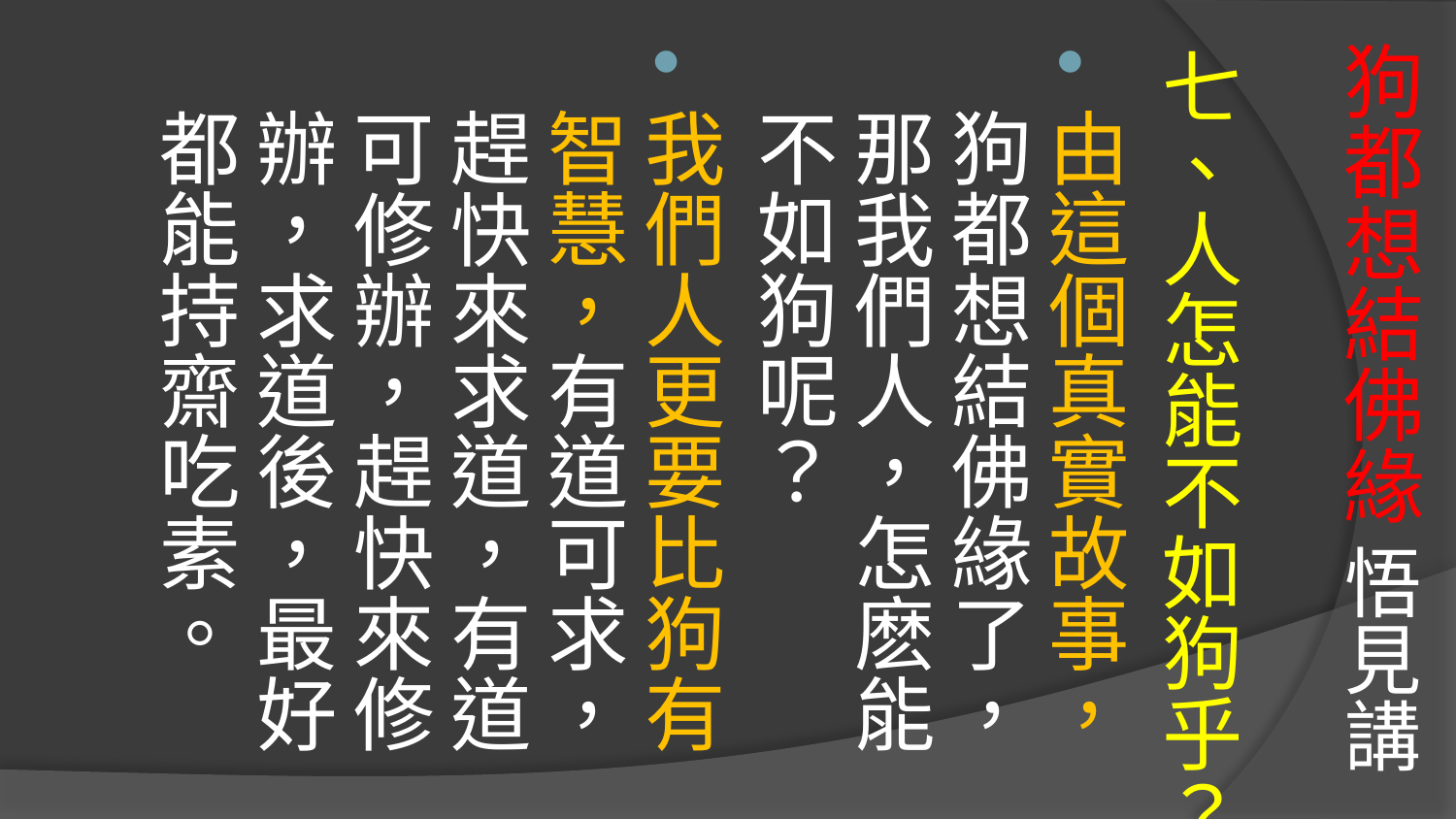

# 狗都想結佛緣 悟見講
七、人怎能不如狗乎？
由這個真實故事，狗都想結佛緣了，那我們人，怎麽能不如狗呢？
我們人更要比狗有智慧，有道可求，趕快來求道，有道可修辦，趕快來修辦，求道後，最好都能持齋吃素。